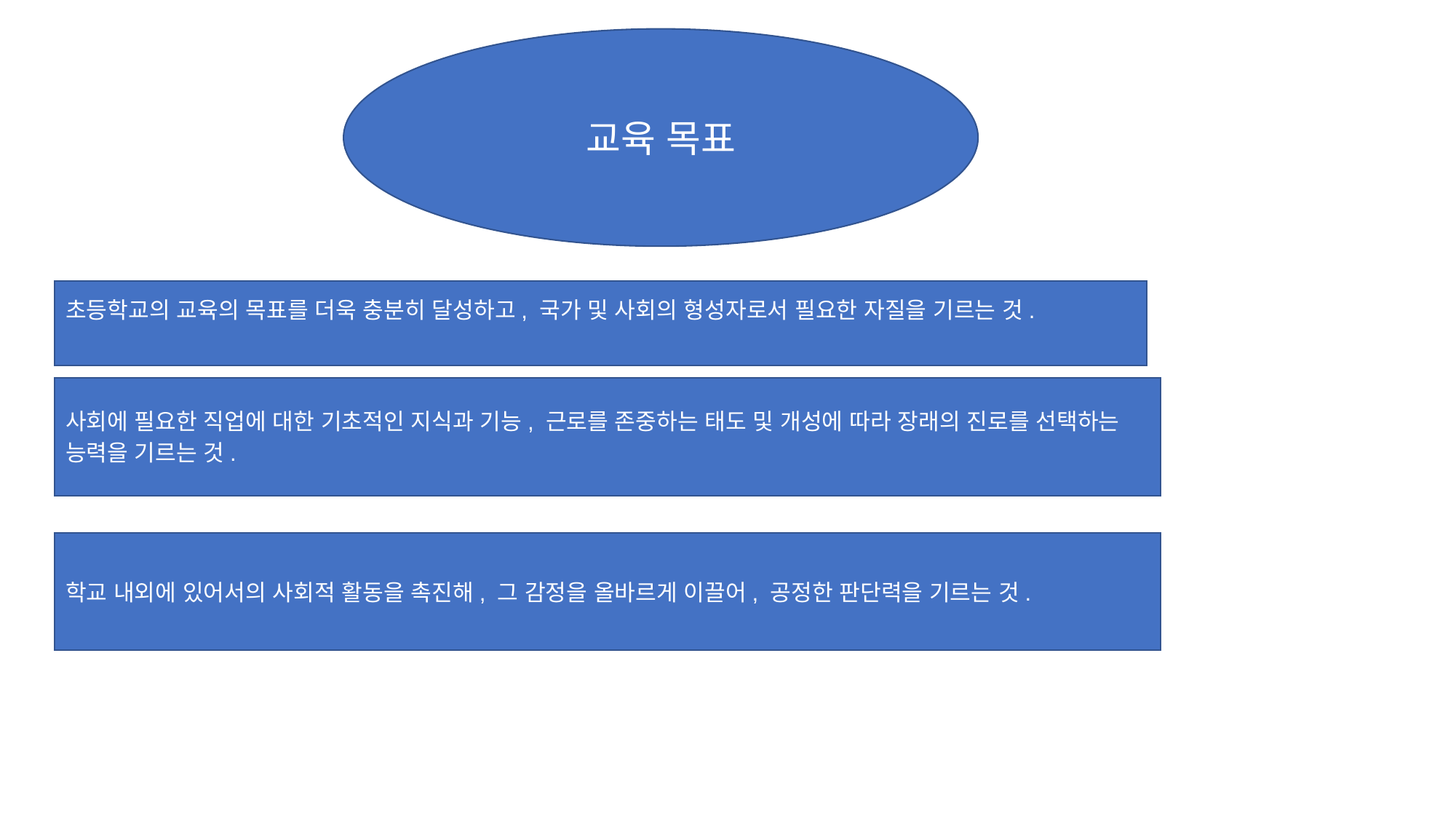

교육 목표
초등학교의 교육의 목표를 더욱 충분히 달성하고, 국가 및 사회의 형성자로서 필요한 자질을 기르는 것.

사회에 필요한 직업에 대한 기초적인 지식과 기능, 근로를 존중하는 태도 및 개성에 따라 장래의 진로를 선택하는 능력을 기르는 것.
학교 내외에 있어서의 사회적 활동을 촉진해, 그 감정을 올바르게 이끌어, 공정한 판단력을 기르는 것.

#